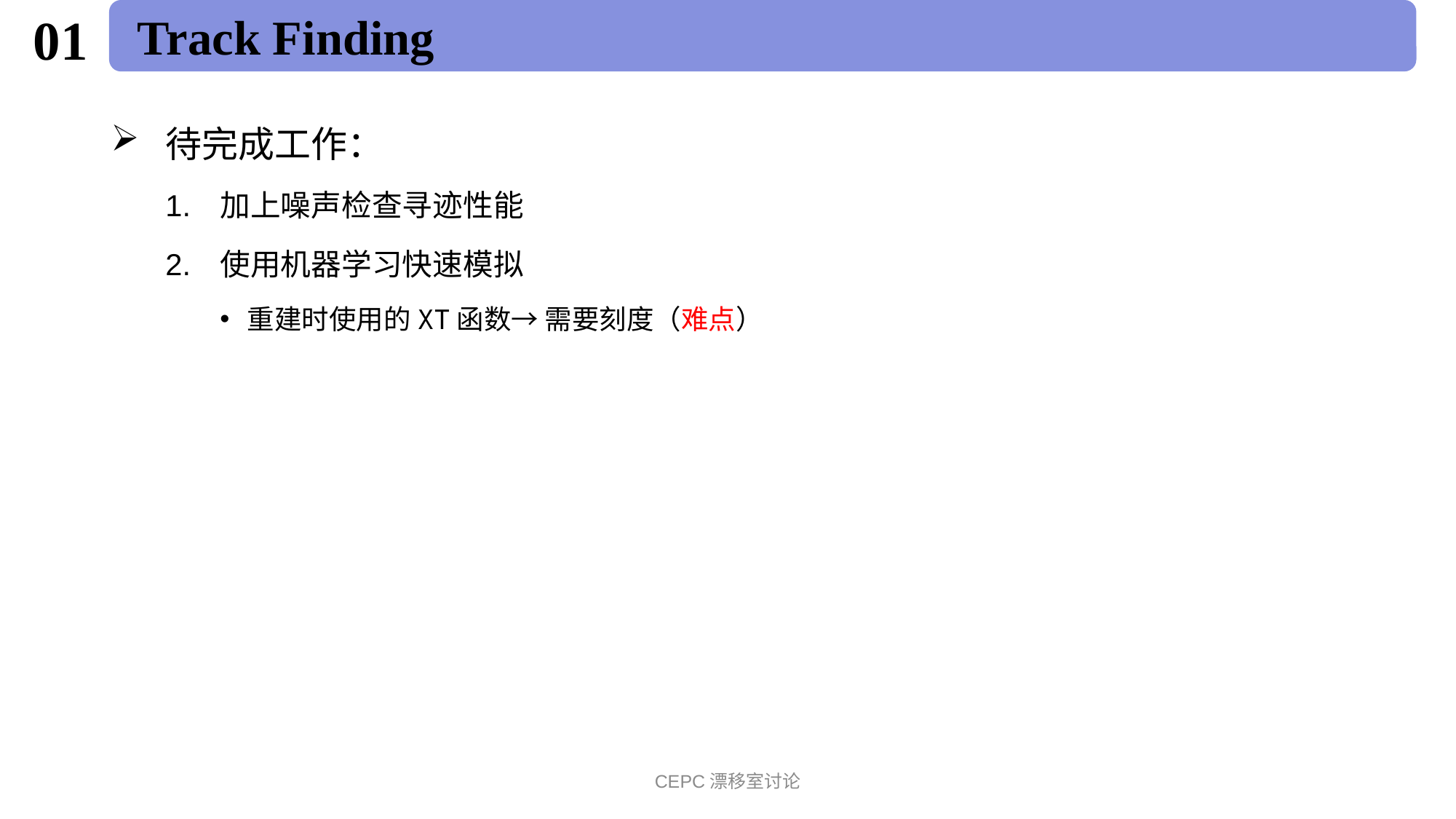

待完成工作：
加上噪声检查寻迹性能
使用机器学习快速模拟
重建时使用的XT函数→ 需要刻度（难点）

CEPC漂移室讨论
7